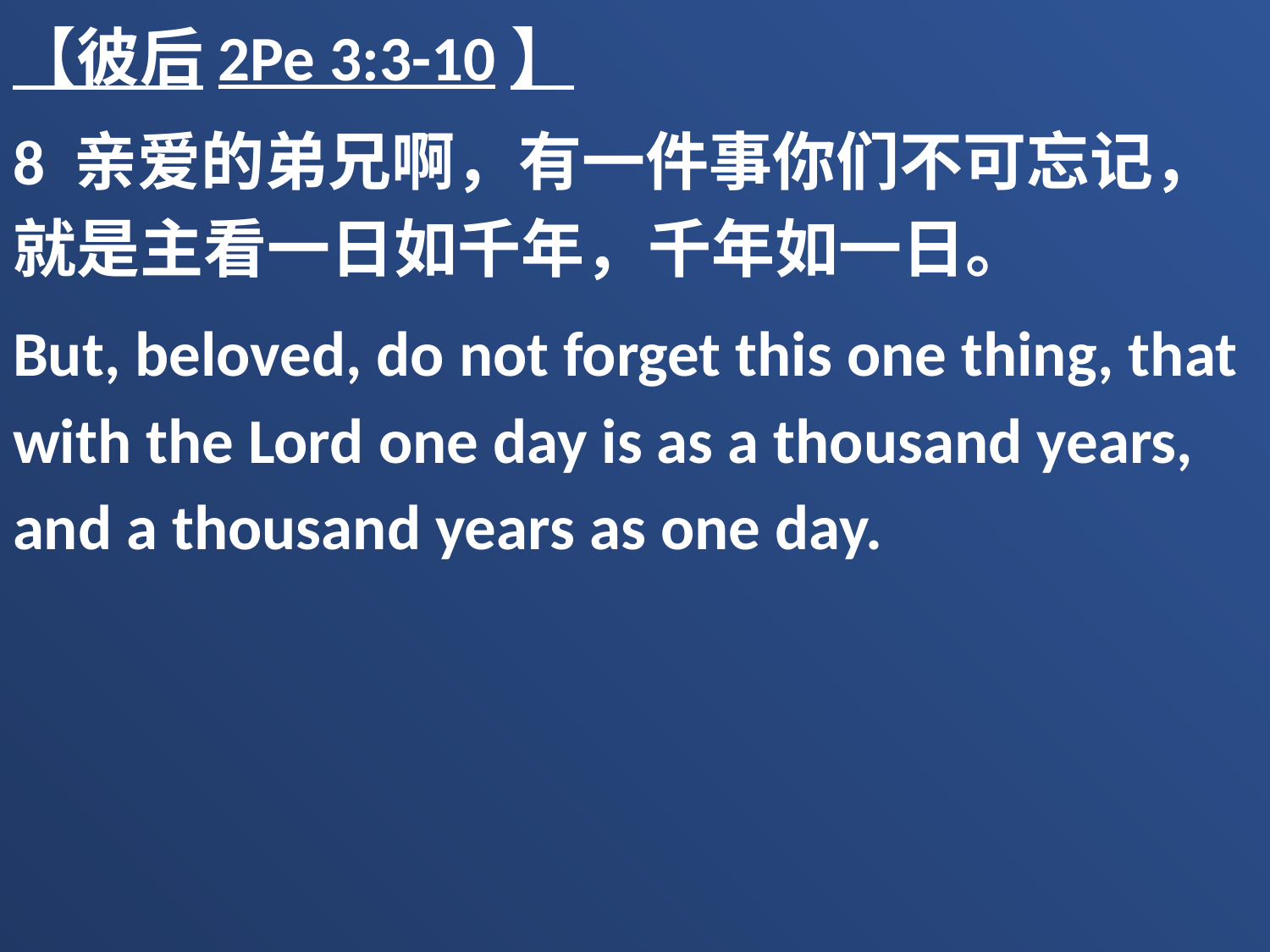

【彼后2Pe 3:3-10】
8 亲爱的弟兄啊，有一件事你们不可忘记，就是主看一日如千年，千年如一日。
But, beloved, do not forget this one thing, that with the Lord one day is as a thousand years, and a thousand years as one day.